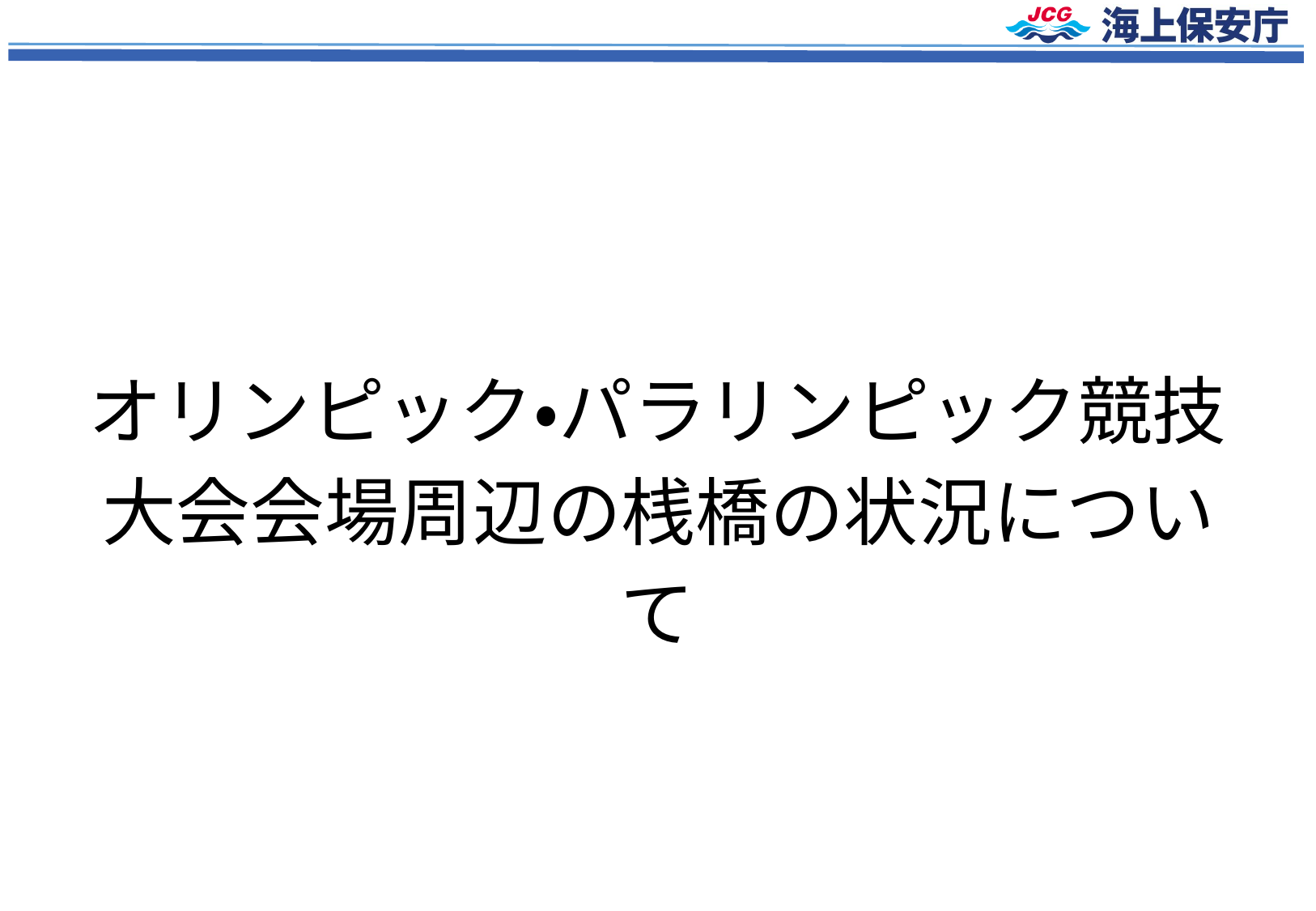

オリンピック・パラリンピック競技大会会場周辺の桟橋の状況について